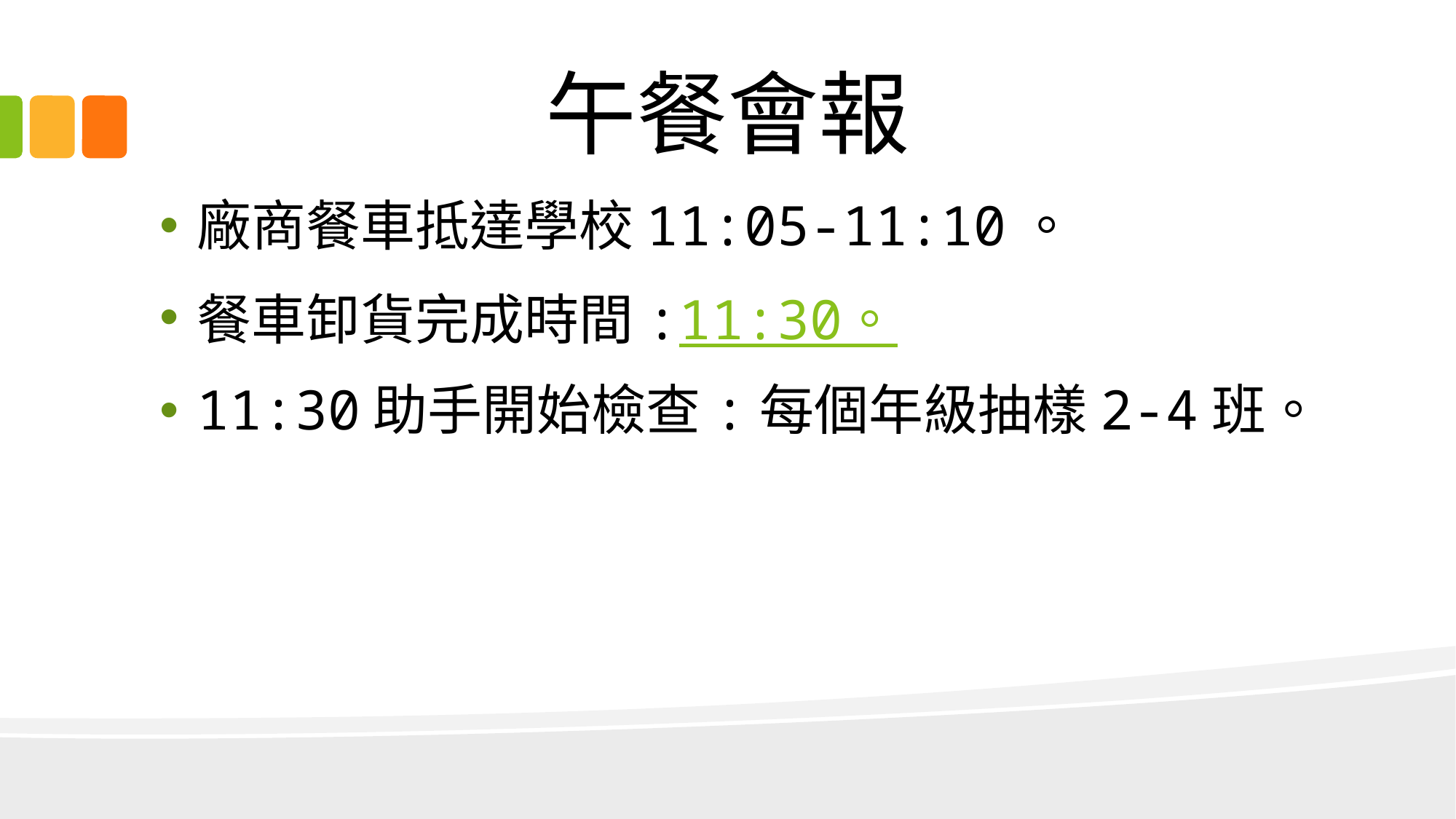

# 午餐會報
廠商餐車抵達學校11:05-11:10。
餐車卸貨完成時間:11:30。
11:30助手開始檢查:每個年級抽樣2-4班。